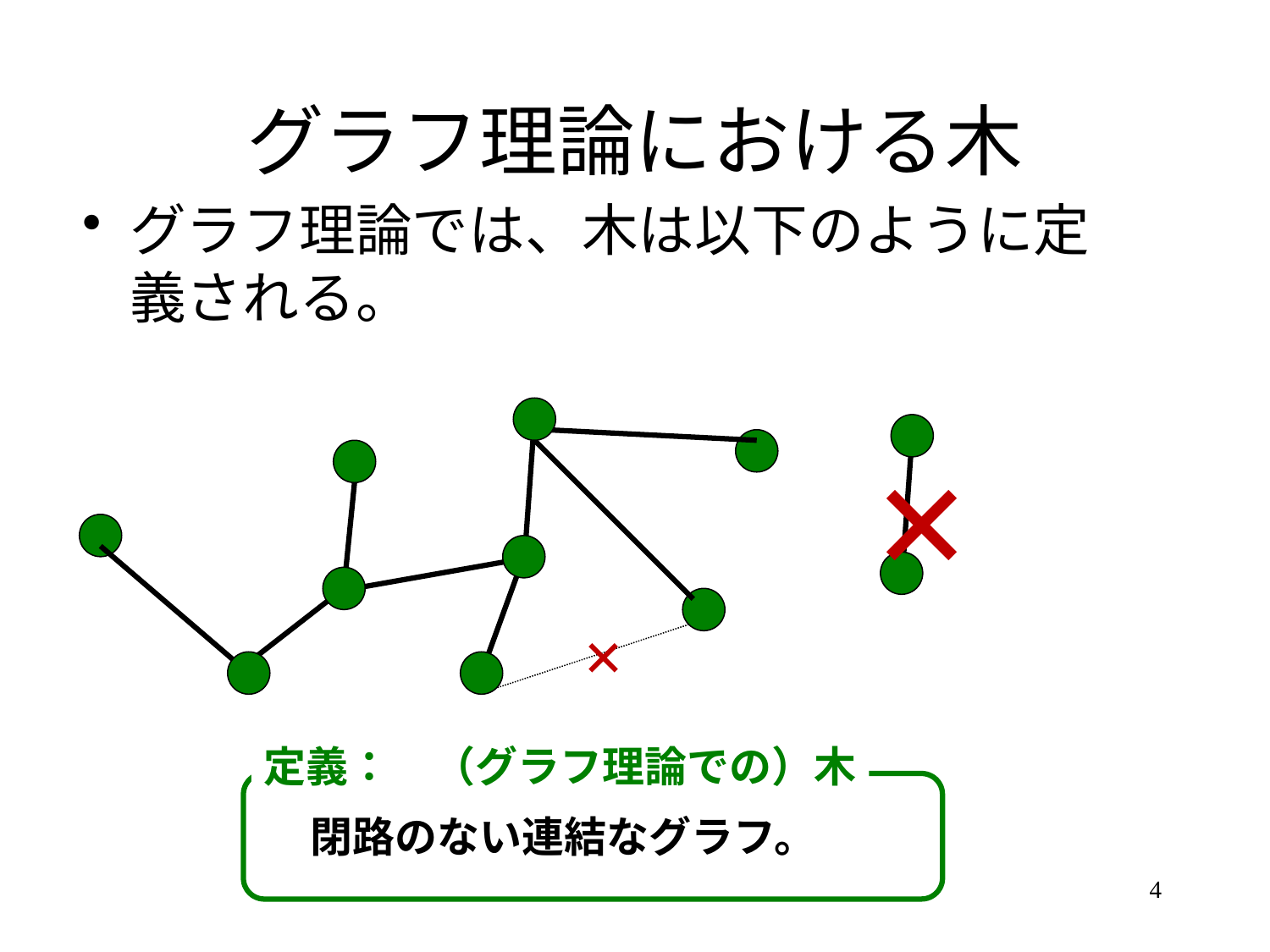

# グラフ理論における木
グラフ理論では、木は以下のように定義される。

×

×

定義：　（グラフ理論での）木

閉路のない連結なグラフ。
4